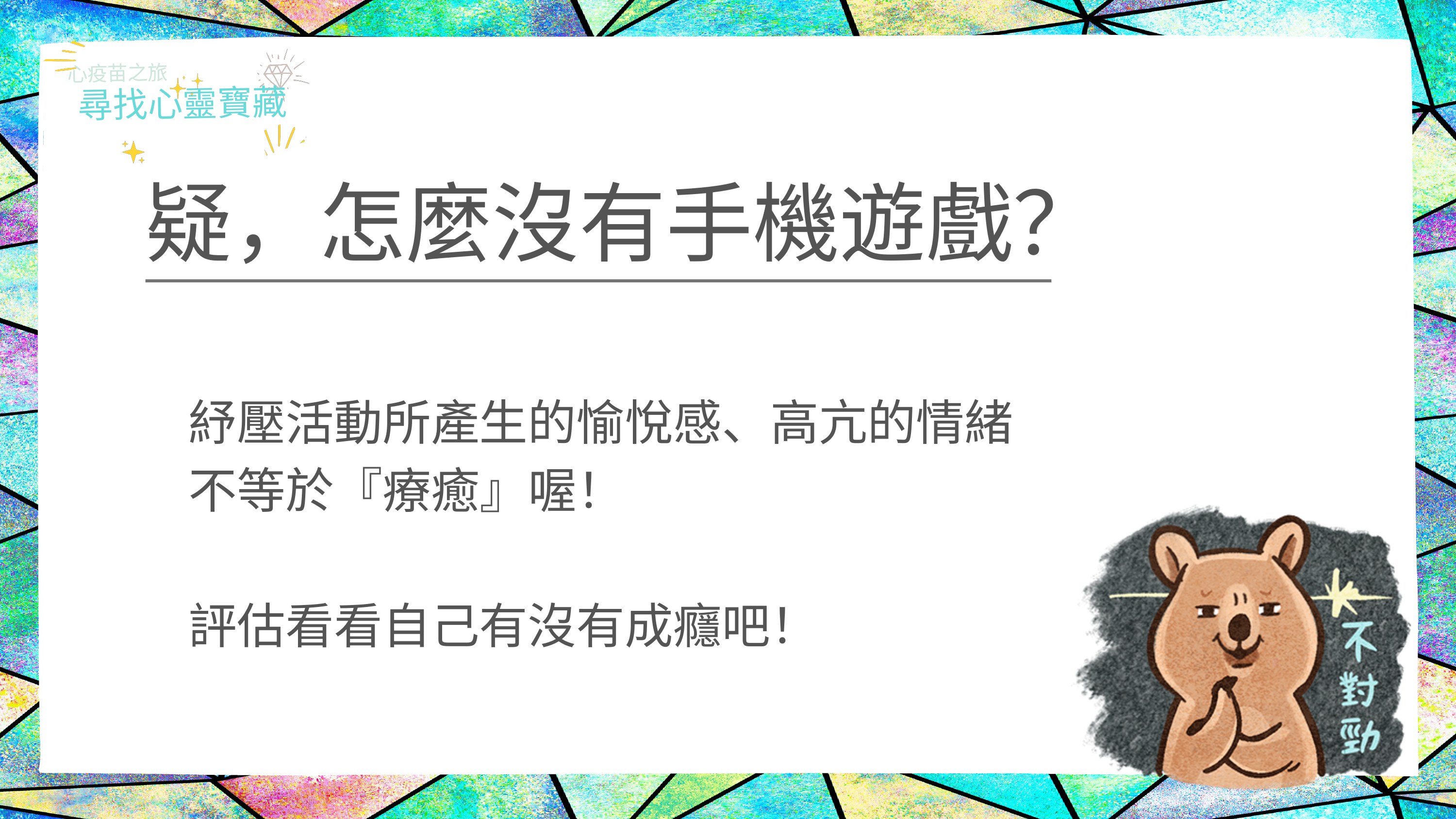

心疫苗之旅

尋找心靈寶藏

疑，怎麼沒有手機遊戲？

紓壓活動所產生的愉悅感、高亢的情緒
不等於『療癒』喔！

評估看看自己有沒有成癮吧！